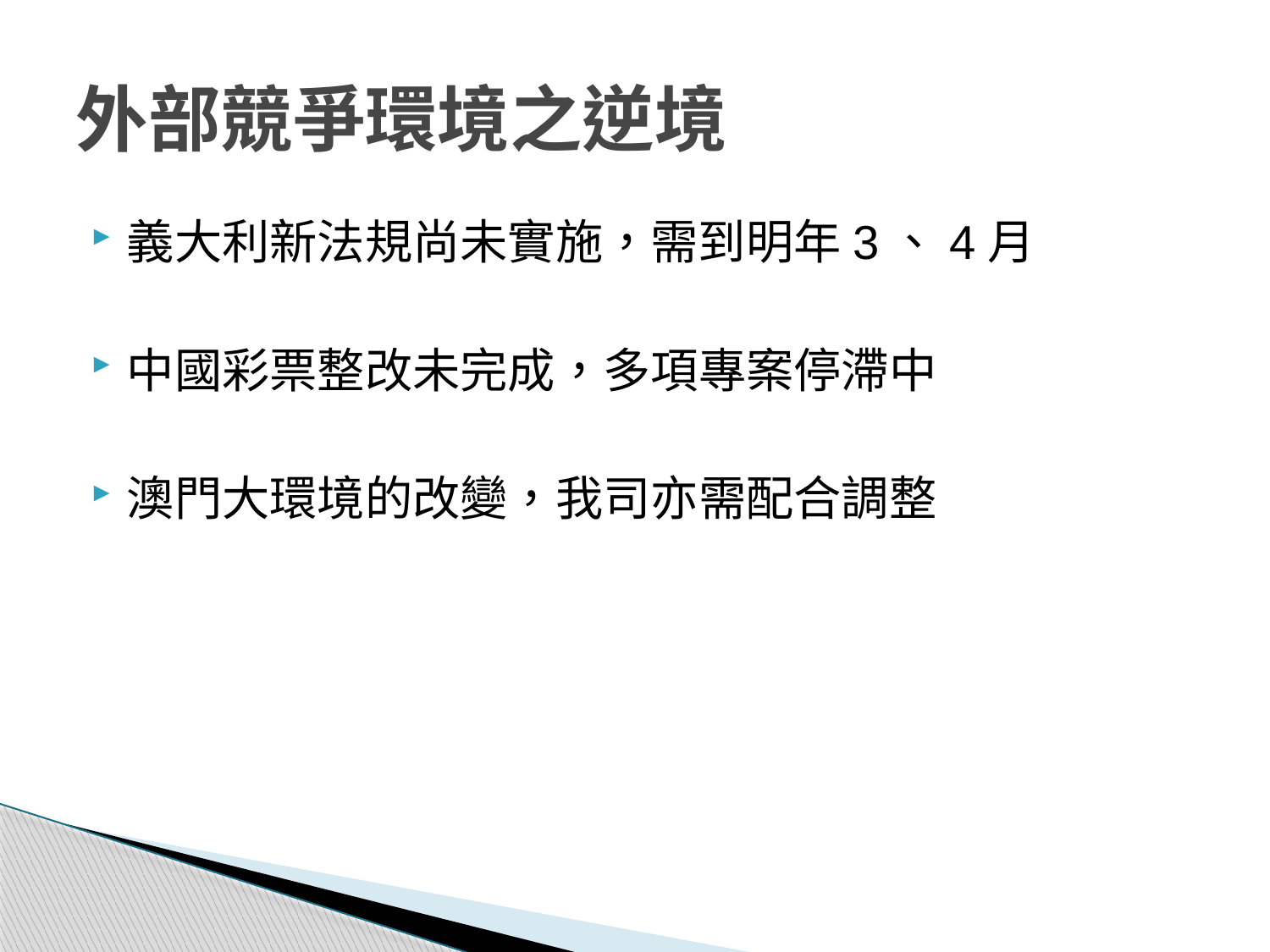

# 外部競爭環境之逆境
義大利新法規尚未實施，需到明年3、4月

中國彩票整改未完成，多項專案停滯中

澳門大環境的改變，我司亦需配合調整